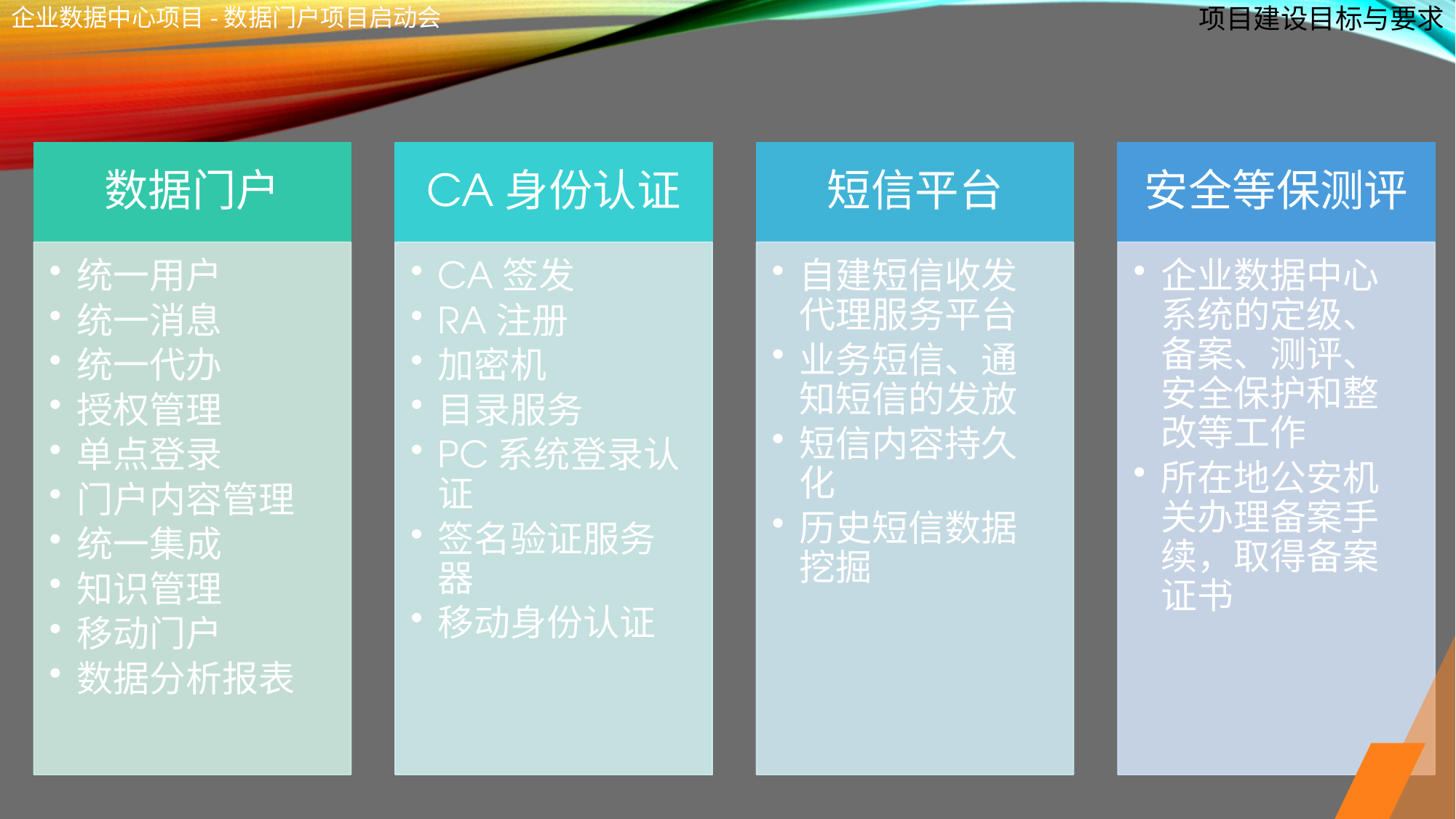

企业数据中心项目-数据门户项目启动会
项目建设目标与要求
数据门户
统一用户
统一消息
统一代办
授权管理
单点登录
门户内容管理
统一集成
知识管理
移动门户
数据分析报表
CA身份认证
CA签发
RA注册
加密机
目录服务
PC系统登录认证
签名验证服务器
移动身份认证
短信平台
自建短信收发代理服务平台
业务短信、通知短信的发放
短信内容持久化
历史短信数据挖掘
安全等保测评
企业数据中心系统的定级、备案、测评、安全保护和整改等工作
所在地公安机关办理备案手续，取得备案证书